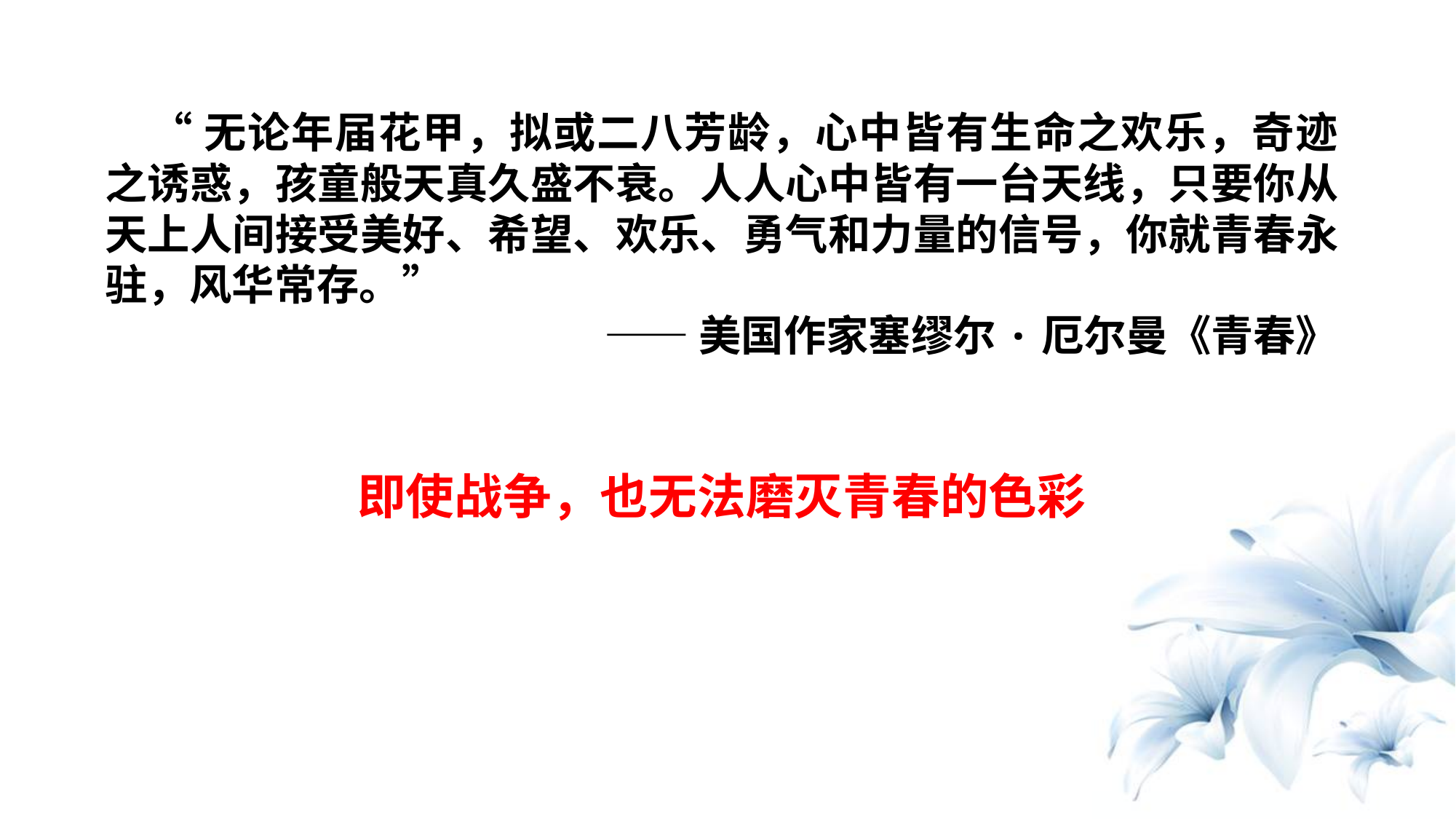

“无论年届花甲，拟或二八芳龄，心中皆有生命之欢乐，奇迹之诱惑，孩童般天真久盛不衰。人人心中皆有一台天线，只要你从天上人间接受美好、希望、欢乐、勇气和力量的信号，你就青春永驻，风华常存。”
——美国作家塞缪尔·厄尔曼《青春》

即使战争，也无法磨灭青春的色彩